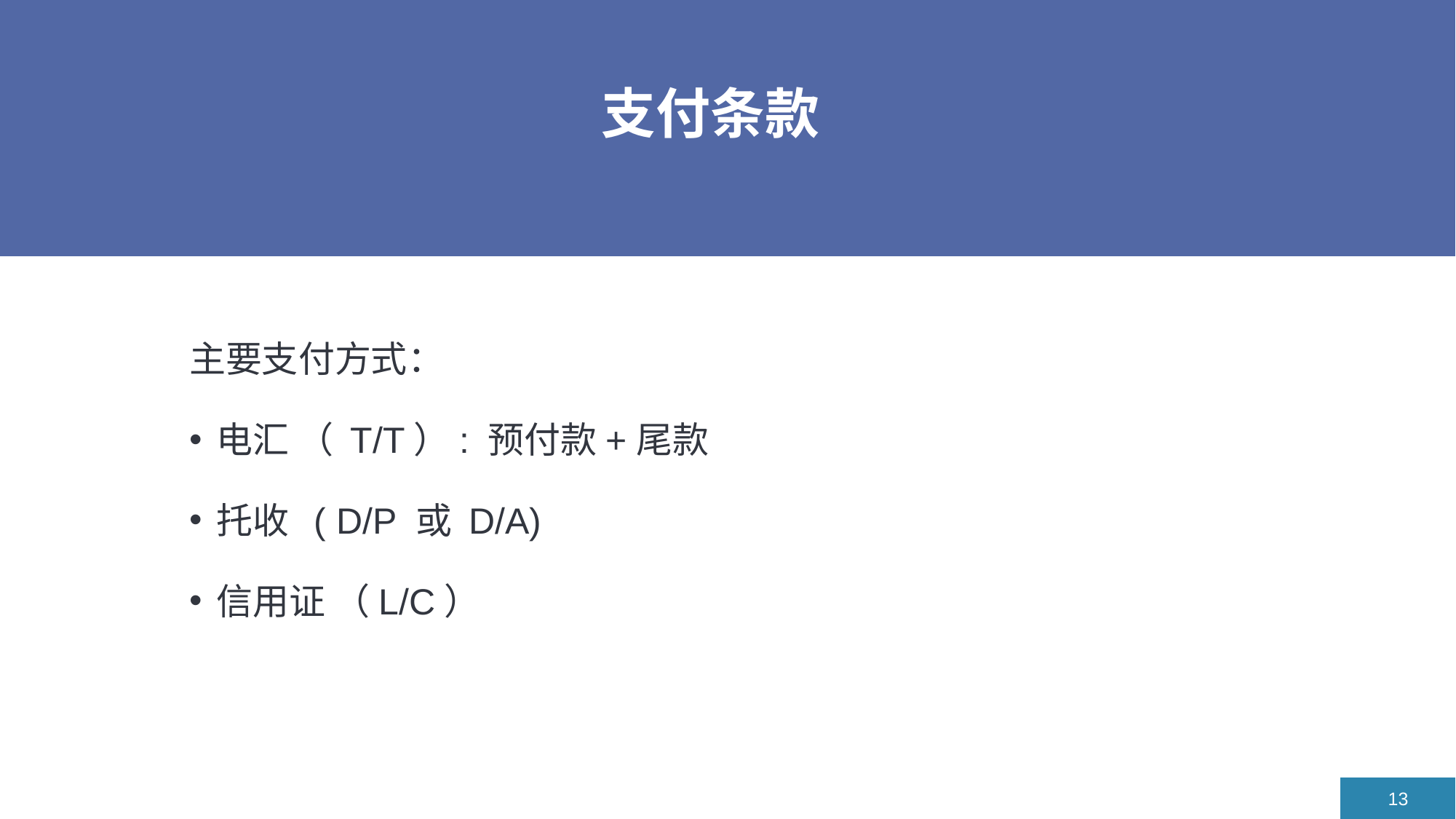

# 支付条款
主要支付方式：
电汇 （ T/T）: 预付款+尾款
托收  ( D/P 或 D/A)
信用证 （L/C）

13